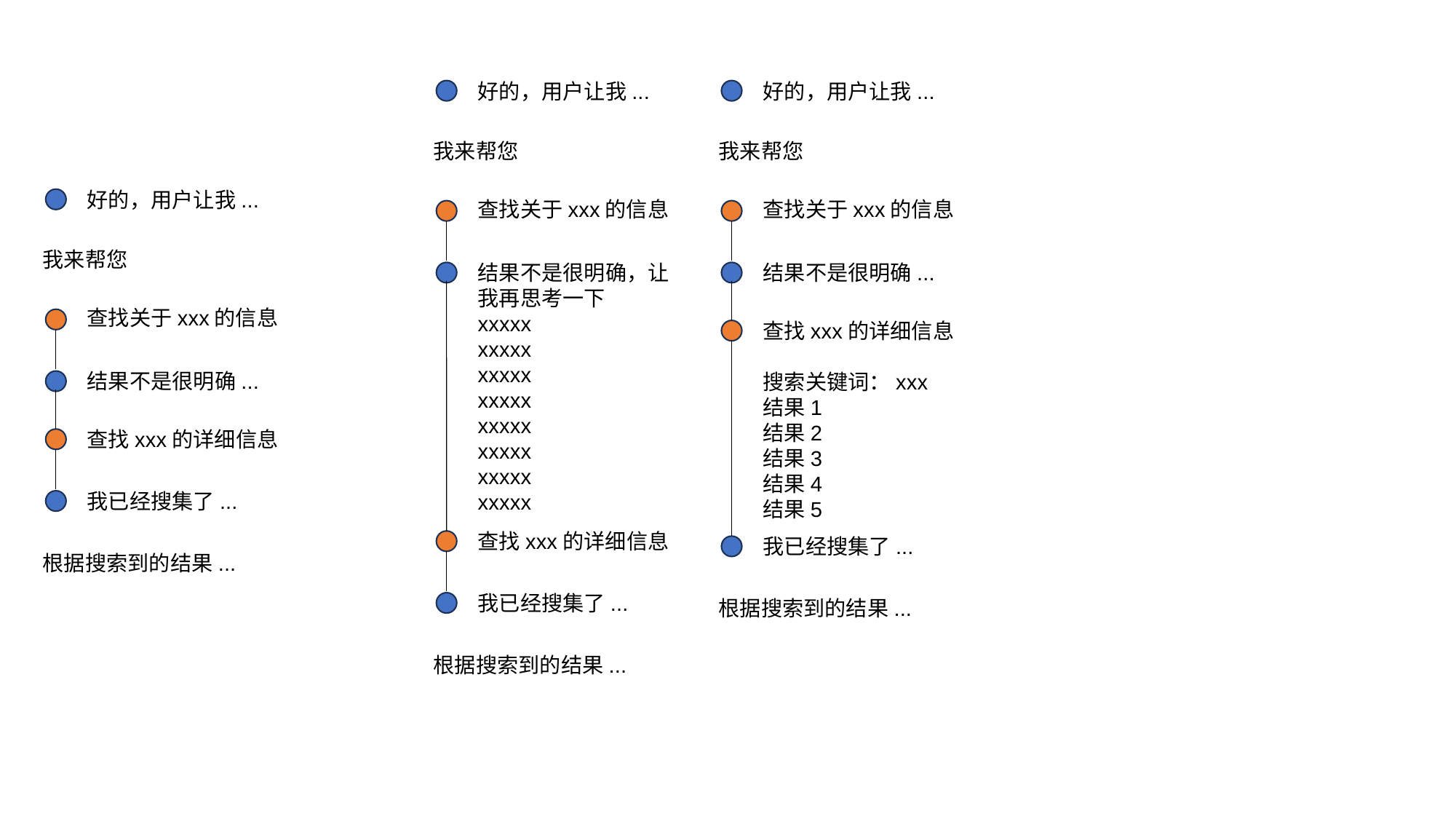

好的，用户让我...
好的，用户让我...

我来帮您
我来帮您
好的，用户让我...

查找关于xxx的信息
查找关于xxx的信息

我来帮您
结果不是很明确，让我再思考一下
xxxxx
xxxxx
xxxxx
xxxxx
xxxxx
xxxxx
xxxxx
xxxxx
结果不是很明确...

查找关于xxx的信息

查找xxx的详细信息
搜索关键词：xxx
结果1
结果2
结果3
结果4
结果5

结果不是很明确...

查找xxx的详细信息

我已经搜集了...

查找xxx的详细信息
我已经搜集了...

根据搜索到的结果...
我已经搜集了...
根据搜索到的结果...

根据搜索到的结果...